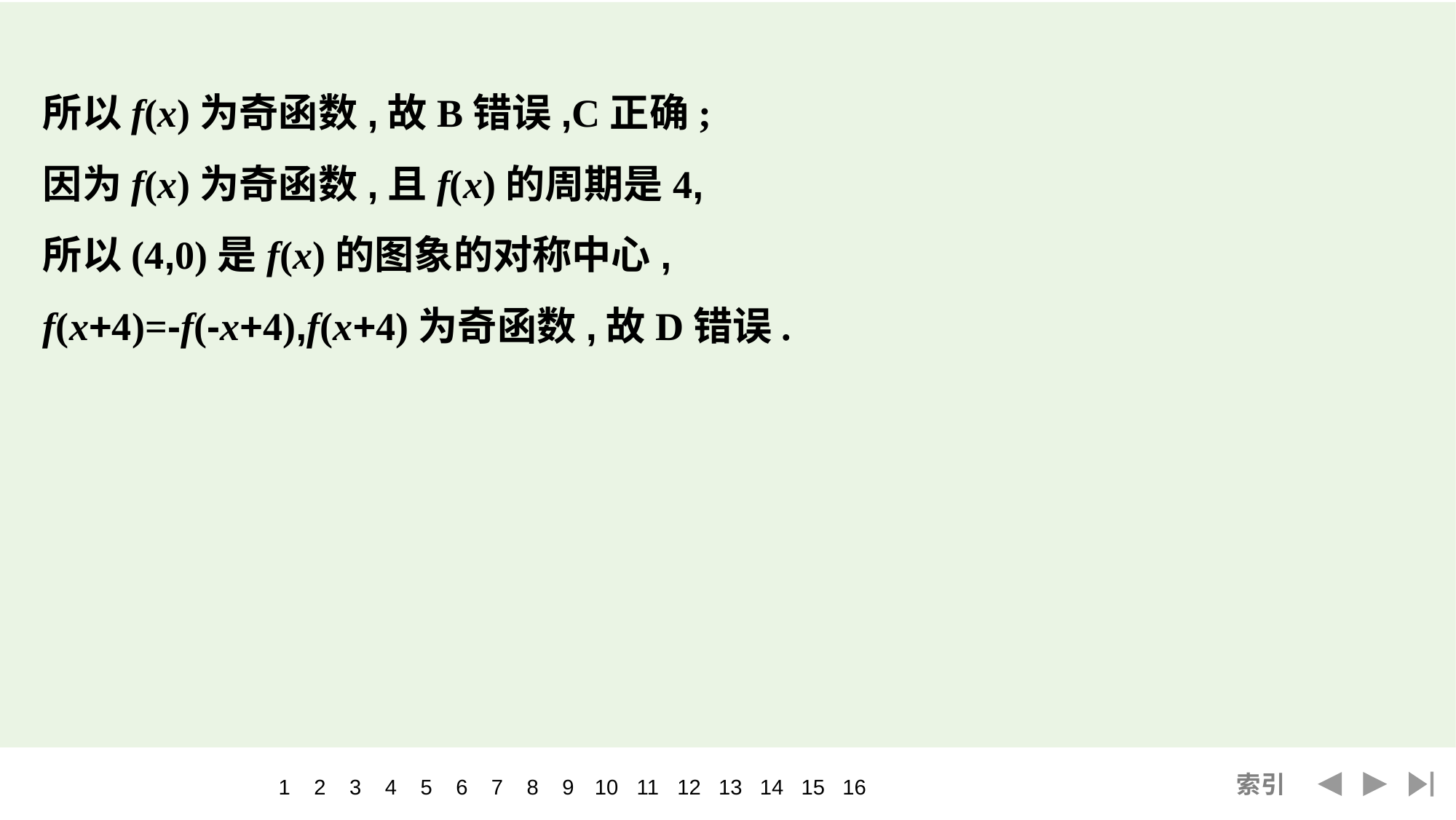

所以f(x)为奇函数,故B错误,C正确;
因为f(x)为奇函数,且f(x)的周期是4,
所以(4,0)是f(x)的图象的对称中心,
f(x+4)=-f(-x+4),f(x+4)为奇函数,故D错误.